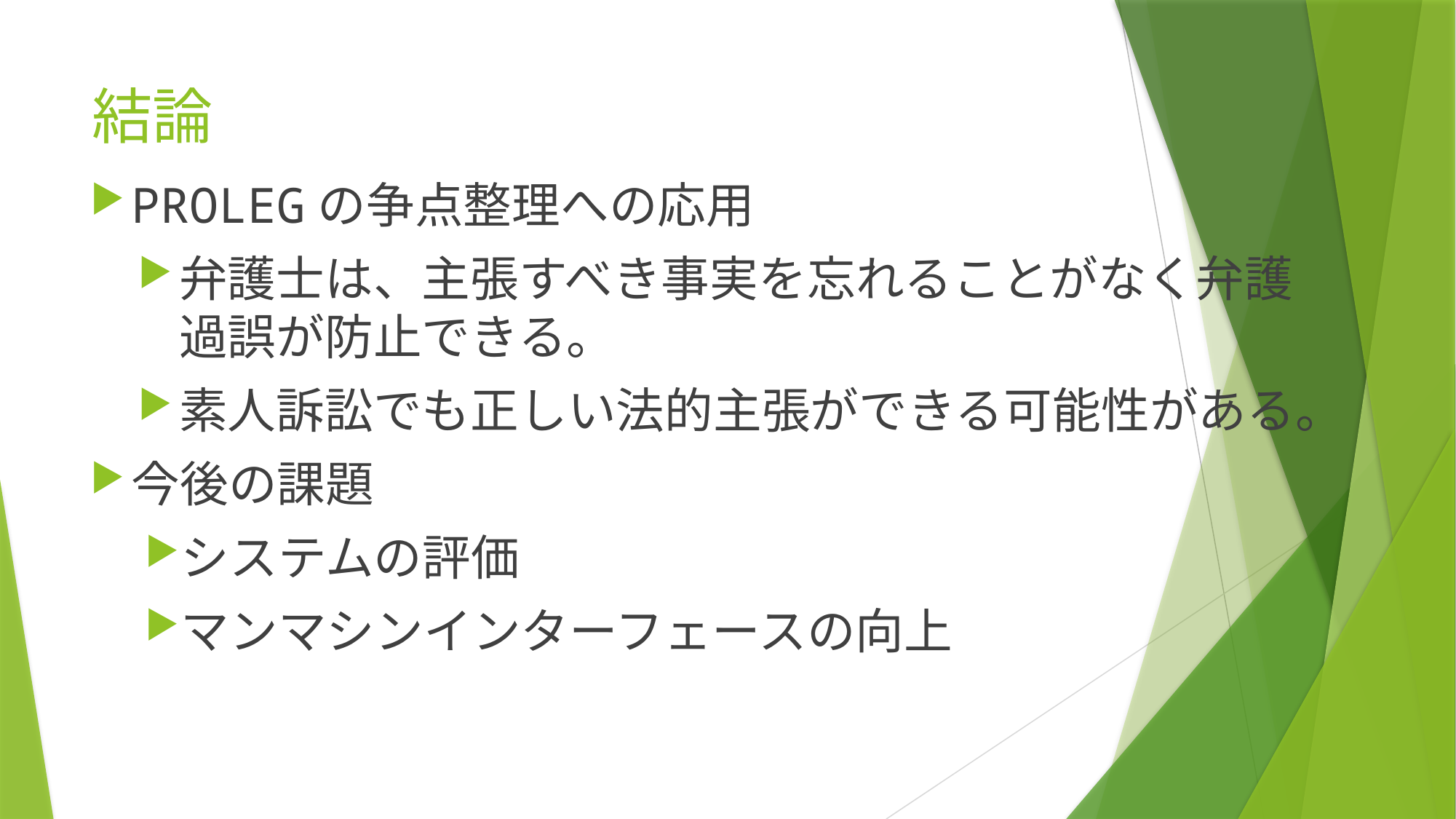

# 結論
PROLEGの争点整理への応用
弁護士は、主張すべき事実を忘れることがなく弁護過誤が防止できる。
素人訴訟でも正しい法的主張ができる可能性がある。
今後の課題
システムの評価
マンマシンインターフェースの向上